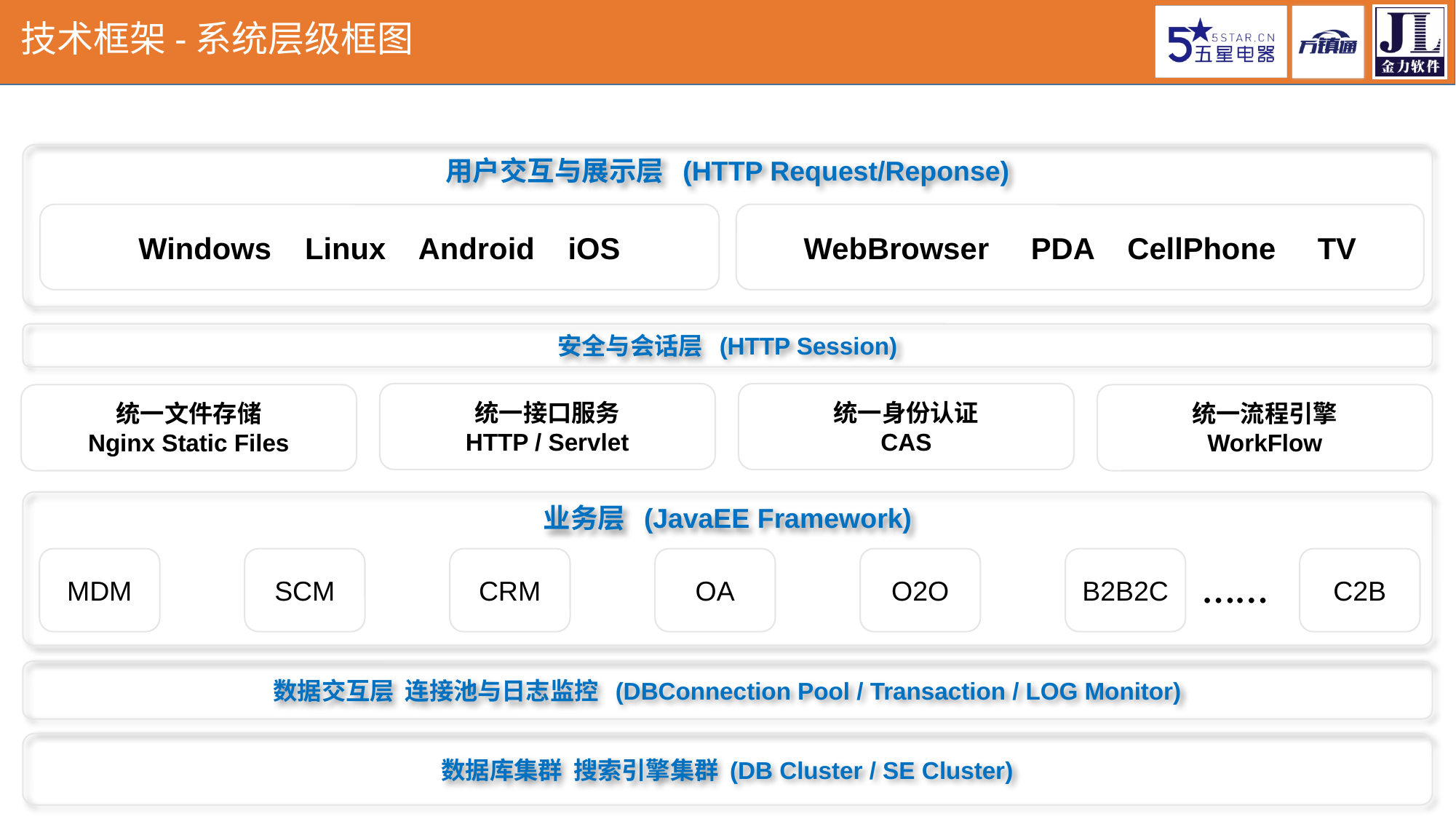

技术框架-系统层级框图
用户交互与展示层  (HTTP Request/Reponse)
Windows    Linux    Android    iOS
WebBrowser     PDA    CellPhone     TV
安全与会话层  (HTTP Session)
统一接口服务
HTTP / Servlet
统一身份认证
CAS
统一文件存储
Nginx Static Files
统一流程引擎
WorkFlow
业务层  (JavaEE Framework)
MDM
SCM
CRM
OA
O2O
B2B2C
C2B
…...
数据交互层  连接池与日志监控  (DBConnection Pool / Transaction / LOG Monitor)
数据库集群  搜索引擎集群 (DB Cluster / SE Cluster)